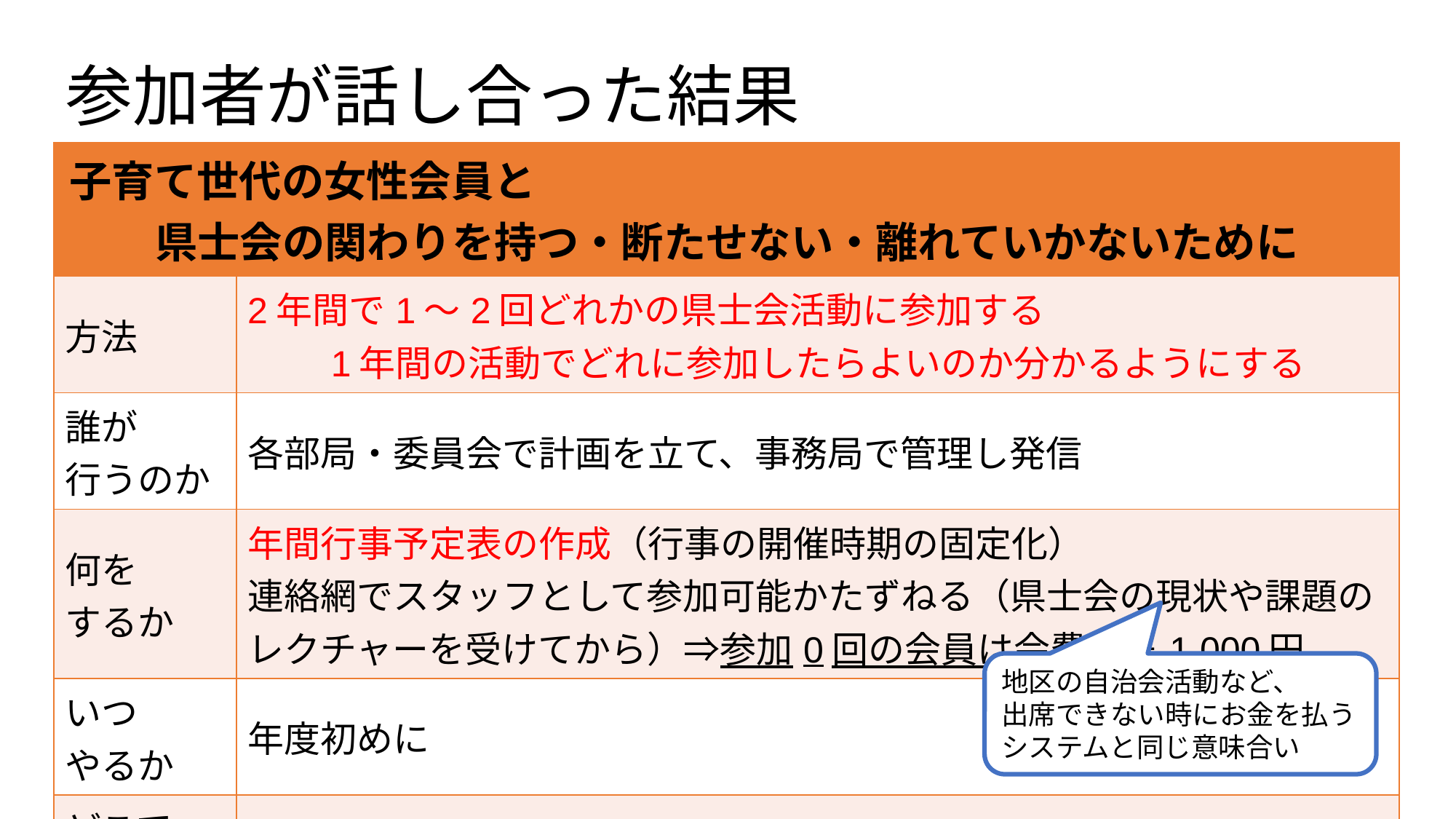

# 参加者が話し合った結果
| 子育て世代の女性会員と　　　　　　　　　　　　　　　　　　　　県士会の関わりを持つ・断たせない・離れていかないために |  |
| --- | --- |
| 方法 | 2年間で1～2回どれかの県士会活動に参加する　　　　　　　　　　　1年間の活動でどれに参加したらよいのか分かるようにする |
| 誰が　　行うのか | 各部局・委員会で計画を立て、事務局で管理し発信 |
| 何を　　するか | 年間行事予定表の作成（行事の開催時期の固定化）　　　　　　　　連絡網でスタッフとして参加可能かたずねる（県士会の現状や課題のレクチャーを受けてから）⇒参加0回の会員は会費が＋1,000円 |
| いつ　　やるか | 年度初めに |
| どこで　やるか | 県士会活動時に |
地区の自治会活動など、　　出席できない時にお金を払うシステムと同じ意味合い